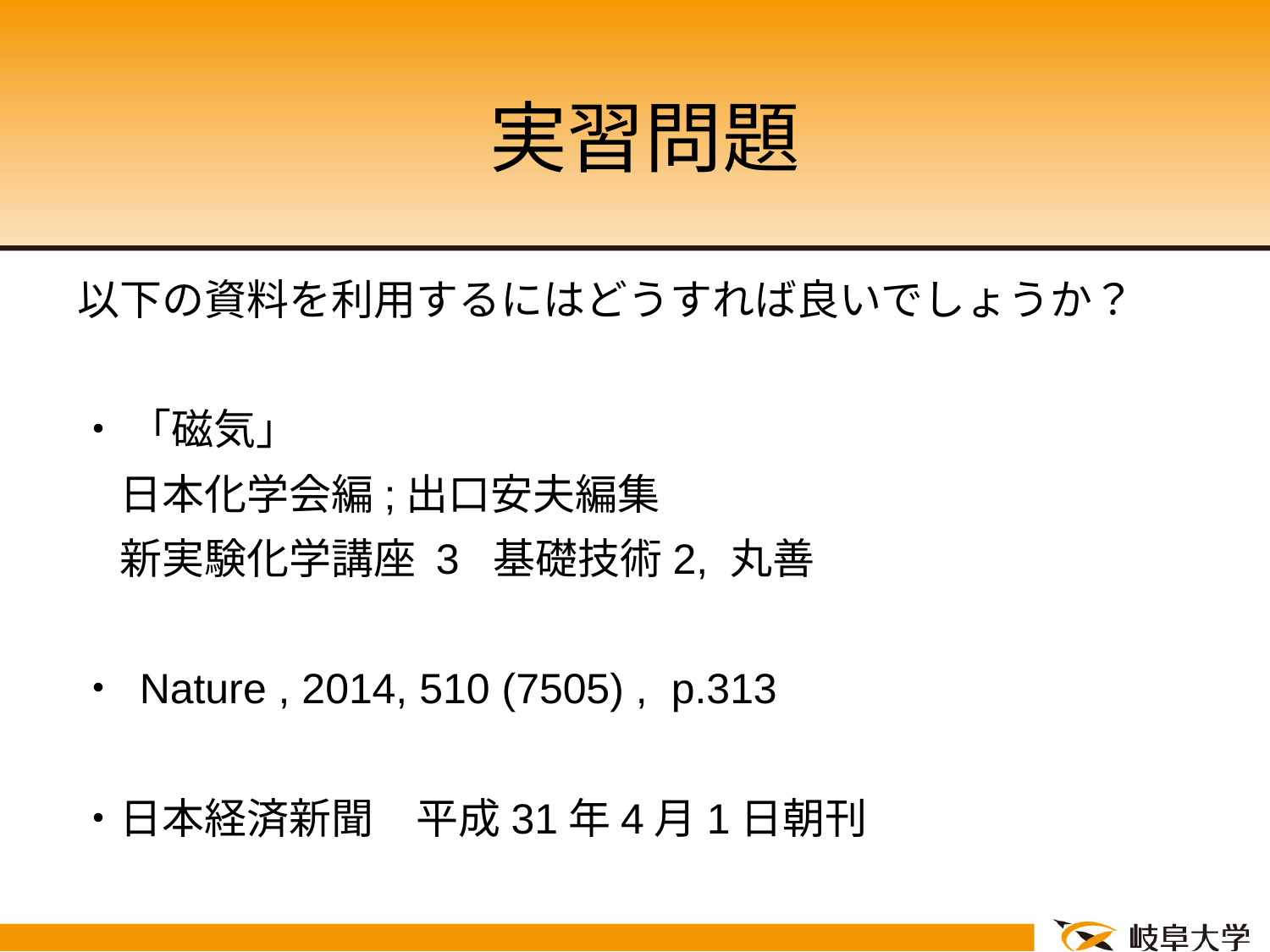

# 実習問題
以下の資料を利用するにはどうすれば良いでしょうか？

・ 「磁気」
　日本化学会編;出口安夫編集
　新実験化学講座 3  基礎技術2, 丸善

・ Nature , 2014, 510 (7505) ,  p.313

・日本経済新聞　平成31年4月1日朝刊